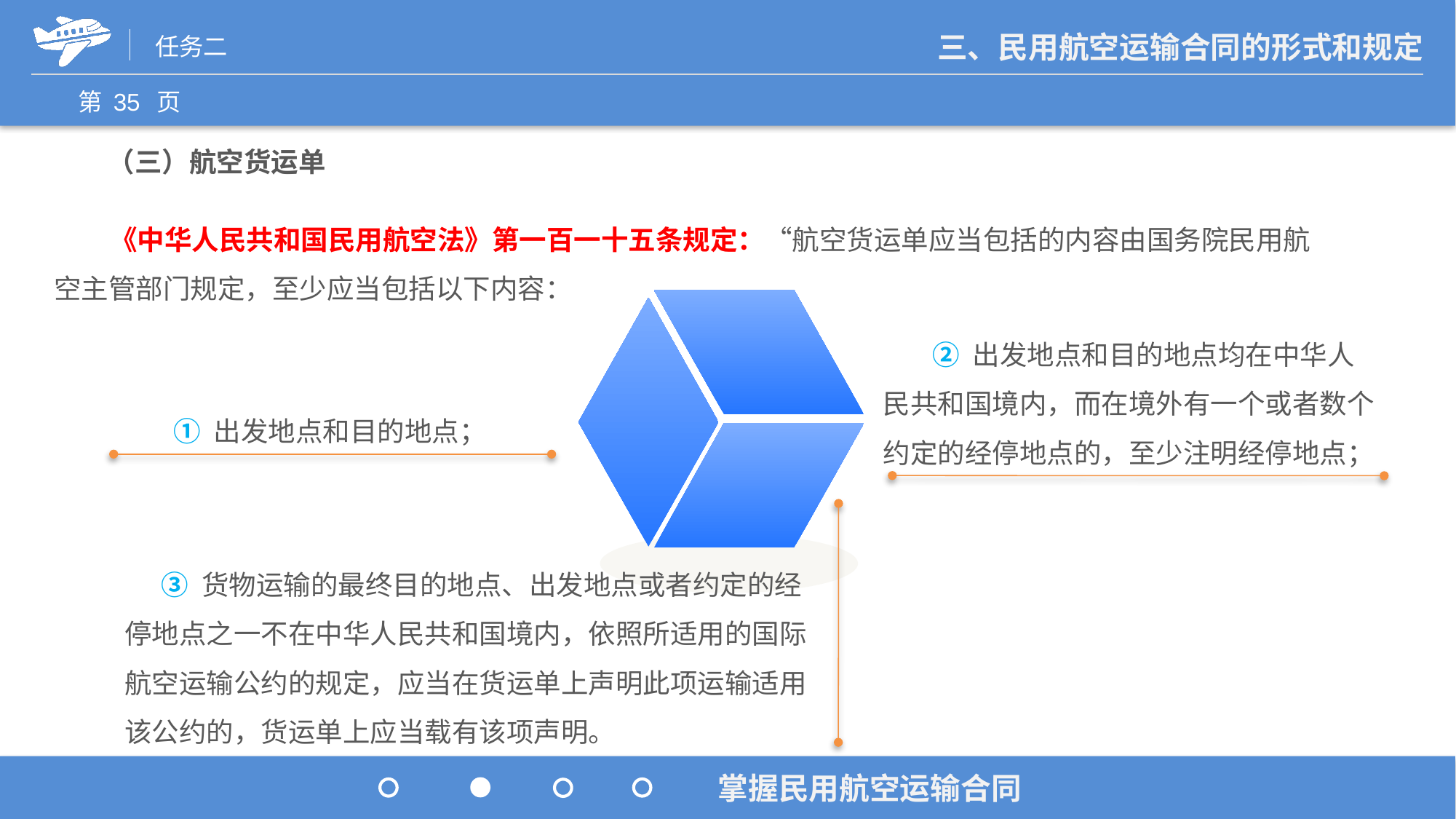

（三）航空货运单
        《中华人民共和国民用航空法》第一百一十五条规定：“航空货运单应当包括的内容由国务院民用航空主管部门规定，至少应当包括以下内容：

        ② 出发地点和目的地点均在中华人民共和国境内，而在境外有一个或者数个约定的经停地点的，至少注明经停地点；
        ① 出发地点和目的地点；

      ③ 货物运输的最终目的地点、出发地点或者约定的经停地点之一不在中华人民共和国境内，依照所适用的国际航空运输公约的规定，应当在货运单上声明此项运输适用该公约的，货运单上应当载有该项声明。